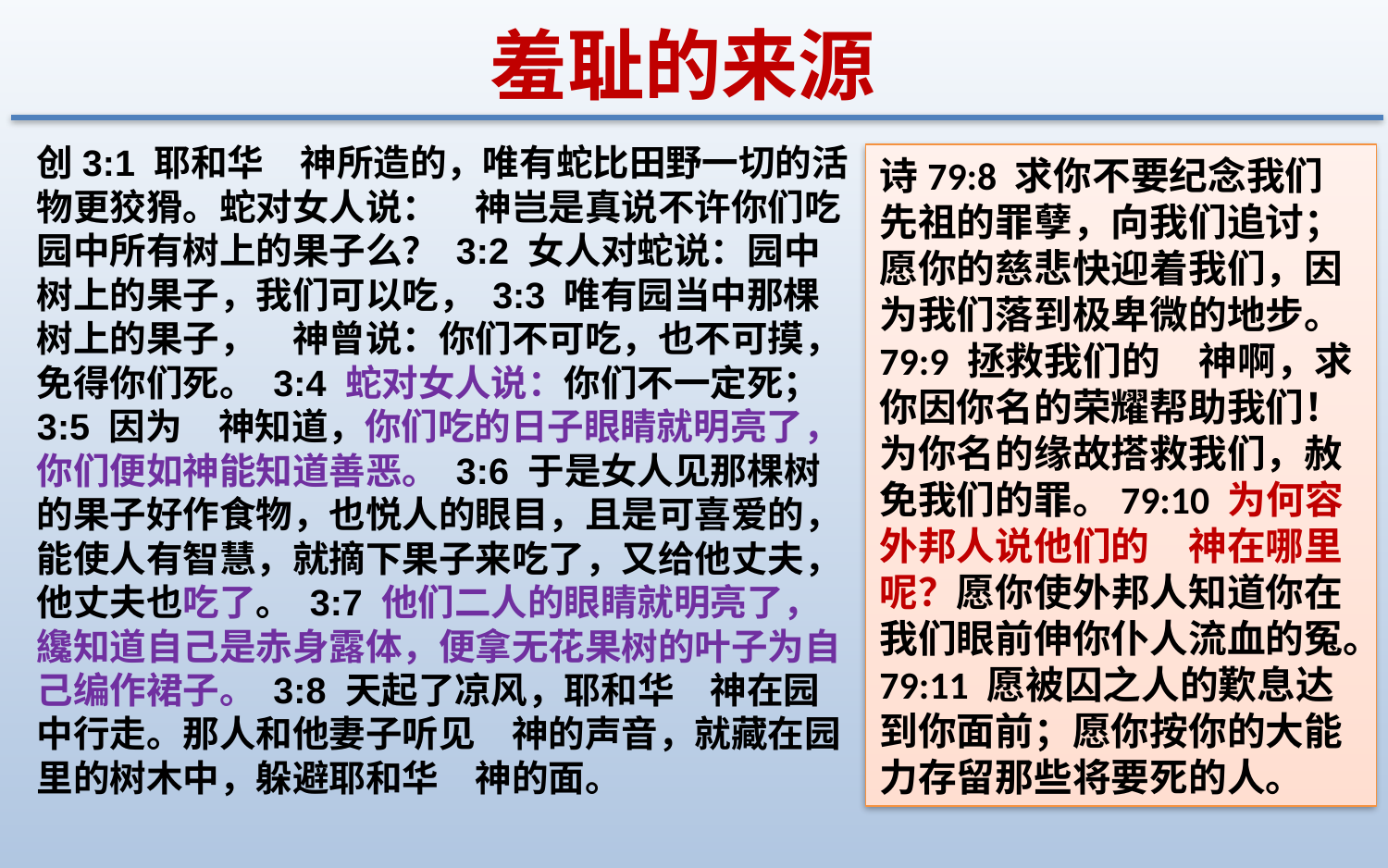

羞耻的来源
创3:1 耶和华　神所造的，唯有蛇比田野一切的活物更狡猾。蛇对女人说：　神岂是真说不许你们吃园中所有树上的果子么？ 3:2 女人对蛇说：园中树上的果子，我们可以吃， 3:3 唯有园当中那棵树上的果子，　神曾说：你们不可吃，也不可摸，免得你们死。 3:4 蛇对女人说：你们不一定死； 3:5 因为　神知道，你们吃的日子眼睛就明亮了，你们便如神能知道善恶。 3:6 于是女人见那棵树的果子好作食物，也悦人的眼目，且是可喜爱的，能使人有智慧，就摘下果子来吃了，又给他丈夫，他丈夫也吃了。 3:7 他们二人的眼睛就明亮了，纔知道自己是赤身露体，便拿无花果树的叶子为自己编作裙子。 3:8 天起了凉风，耶和华　神在园中行走。那人和他妻子听见　神的声音，就藏在园里的树木中，躲避耶和华　神的面。
诗79:8 求你不要纪念我们先祖的罪孽，向我们追讨；愿你的慈悲快迎着我们，因为我们落到极卑微的地步。79:9 拯救我们的　神啊，求你因你名的荣耀帮助我们！为你名的缘故搭救我们，赦免我们的罪。79:10 为何容外邦人说他们的　神在哪里呢？愿你使外邦人知道你在我们眼前伸你仆人流血的冤。79:11 愿被囚之人的歎息达到你面前；愿你按你的大能力存留那些将要死的人。